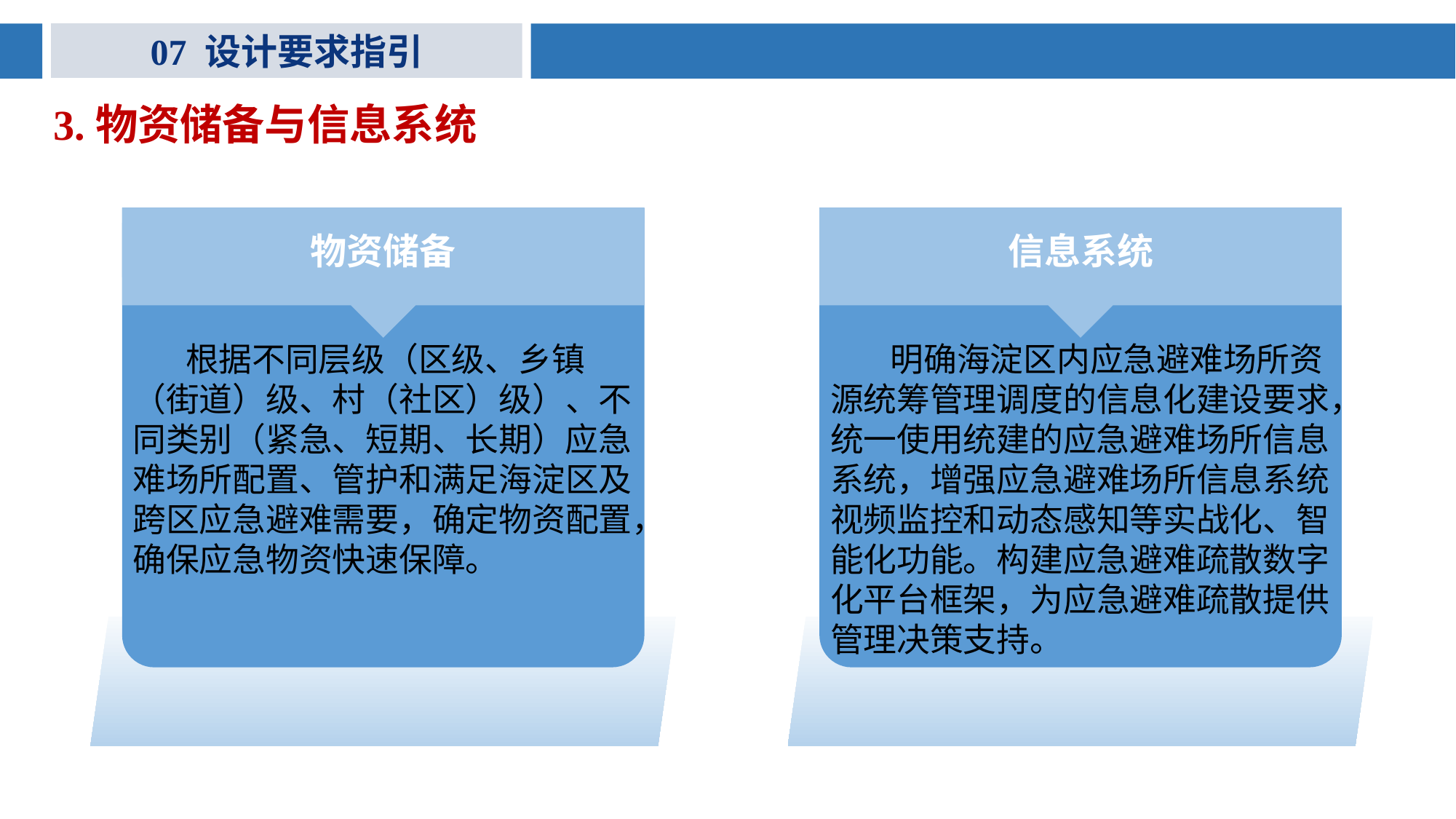

07 设计要求指引

3.物资储备与信息系统

物资储备

信息系统
      根据不同层级（区级、乡镇（街道）级、村（社区）级）、不同类别（紧急、短期、长期）应急难场所配置、管护和满足海淀区及跨区应急避难需要，确定物资配置，确保应急物资快速保障。
       明确海淀区内应急避难场所资源统筹管理调度的信息化建设要求，统一使用统建的应急避难场所信息系统，增强应急避难场所信息系统视频监控和动态感知等实战化、智能化功能。构建应急避难疏散数字化平台框架，为应急避难疏散提供管理决策支持。